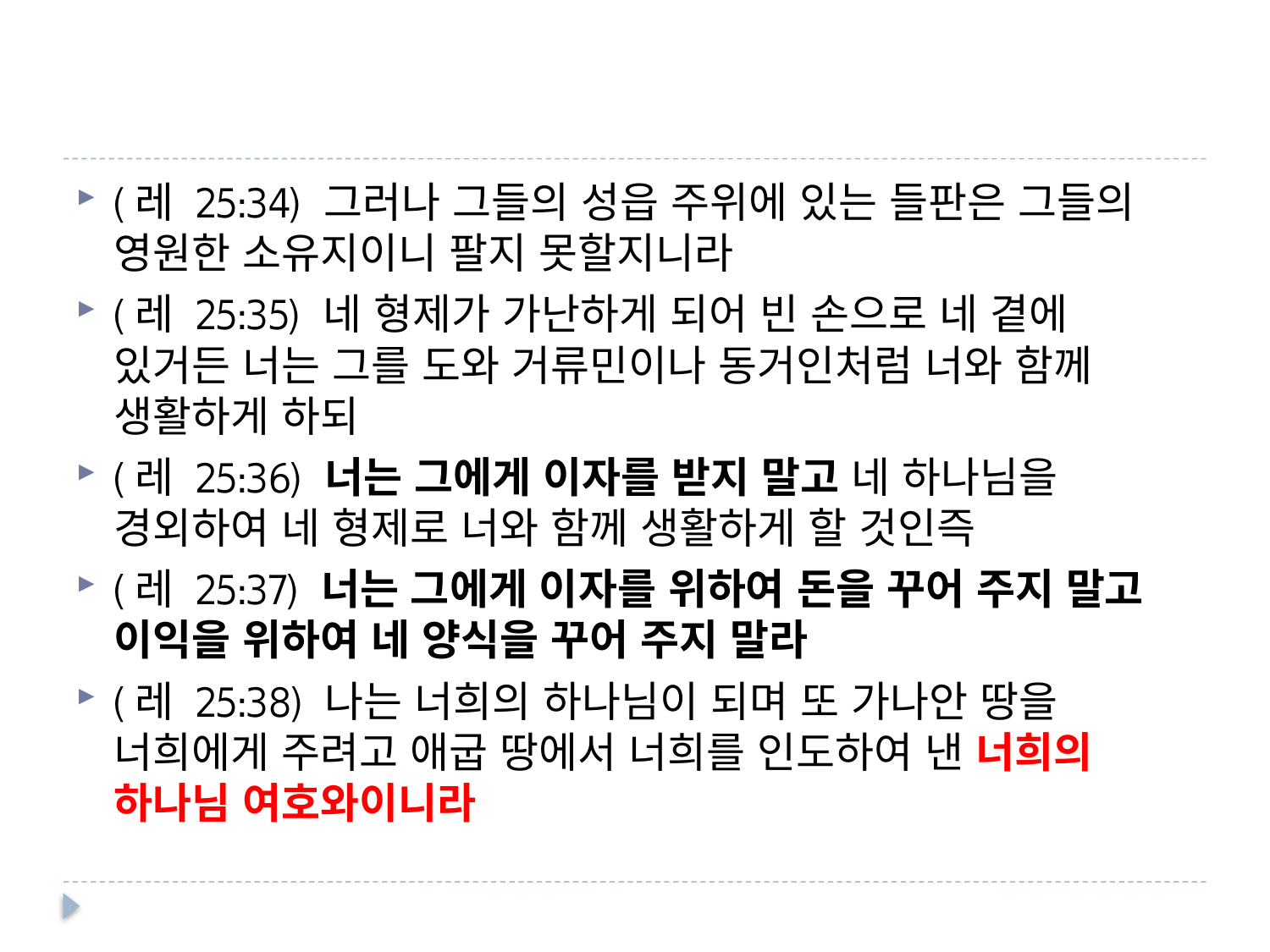

#
(레 25:34) 그러나 그들의 성읍 주위에 있는 들판은 그들의 영원한 소유지이니 팔지 못할지니라
(레 25:35) 네 형제가 가난하게 되어 빈 손으로 네 곁에 있거든 너는 그를 도와 거류민이나 동거인처럼 너와 함께 생활하게 하되
(레 25:36) 너는 그에게 이자를 받지 말고 네 하나님을 경외하여 네 형제로 너와 함께 생활하게 할 것인즉
(레 25:37) 너는 그에게 이자를 위하여 돈을 꾸어 주지 말고 이익을 위하여 네 양식을 꾸어 주지 말라
(레 25:38) 나는 너희의 하나님이 되며 또 가나안 땅을 너희에게 주려고 애굽 땅에서 너희를 인도하여 낸 너희의 하나님 여호와이니라